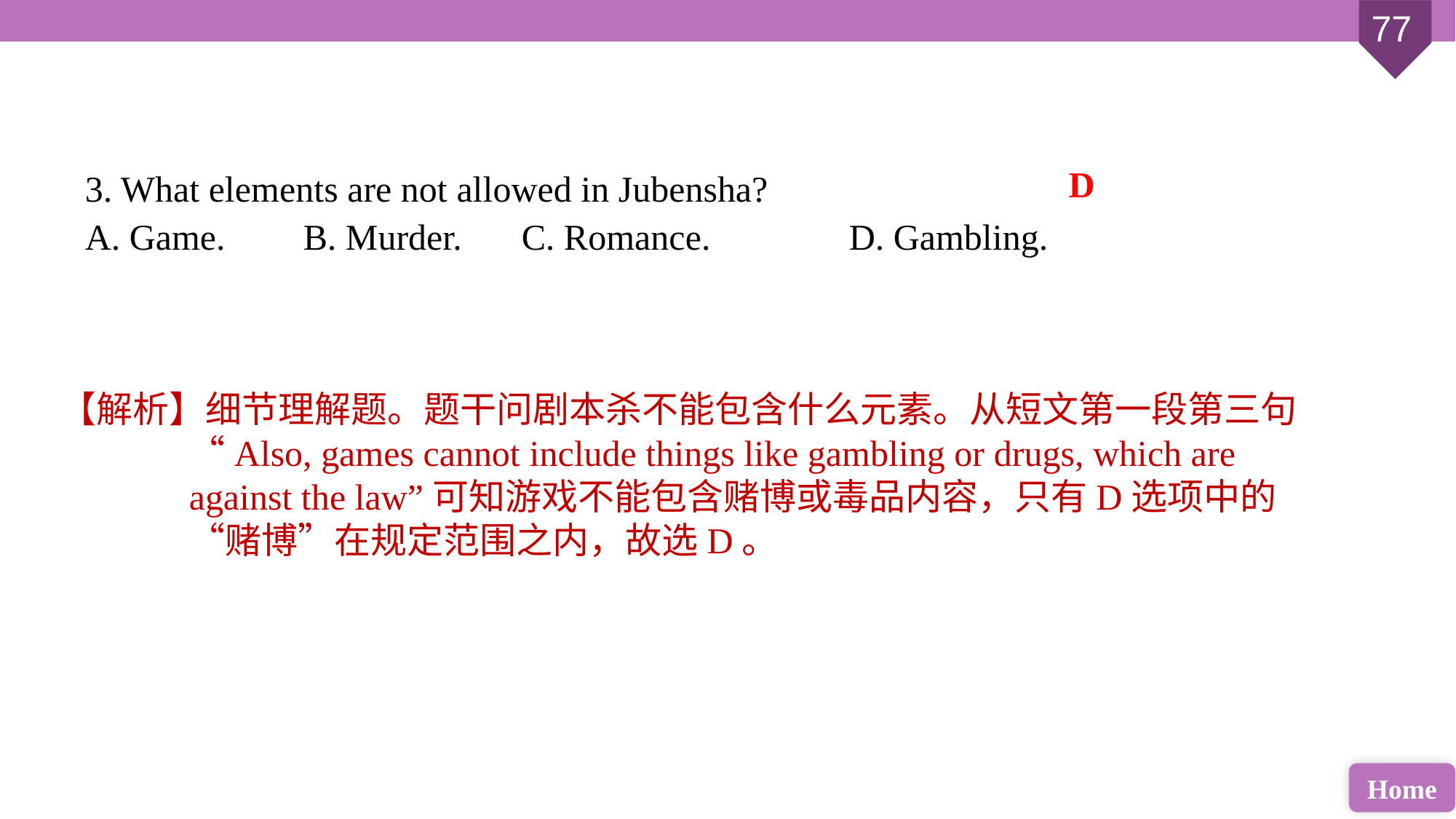

3. What elements are not allowed in Jubensha?
A. Game. 	B. Murder. 	C. Romance. 		D. Gambling.
D
【解析】细节理解题。题干问剧本杀不能包含什么元素。从短文第一段第三句“Also, games cannot include things like gambling or drugs, which are against the law”可知游戏不能包含赌博或毒品内容，只有D选项中的“赌博”在规定范围之内，故选D。